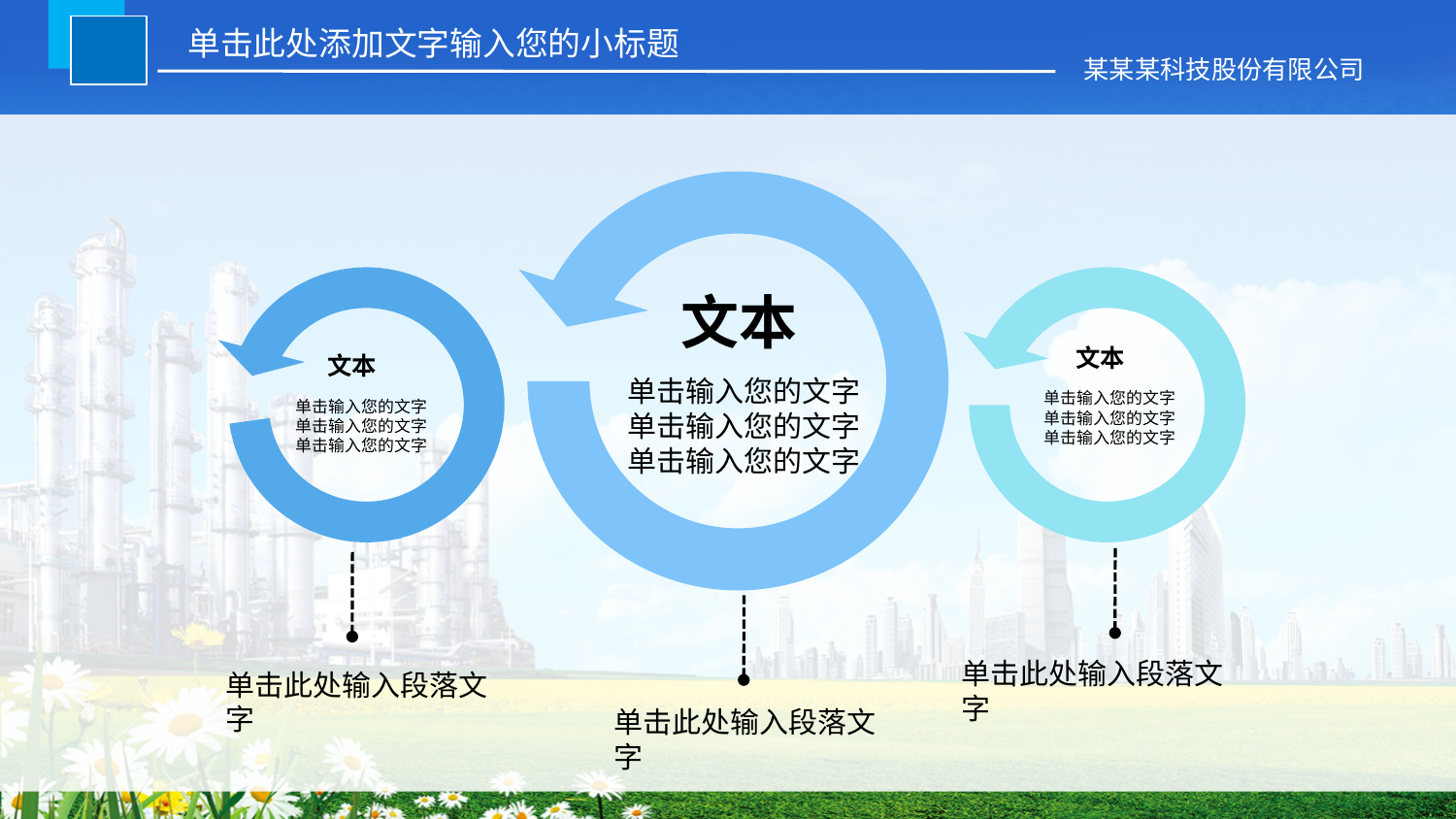

单击此处添加文字输入您的小标题
某某某科技股份有限公司

文本
文本
文本
单击输入您的文字
单击输入您的文字
单击输入您的文字

单击输入您的文字
单击输入您的文字
单击输入您的文字

单击输入您的文字
单击输入您的文字
单击输入您的文字

单击此处输入段落文字
单击此处输入段落文字
单击此处输入段落文字